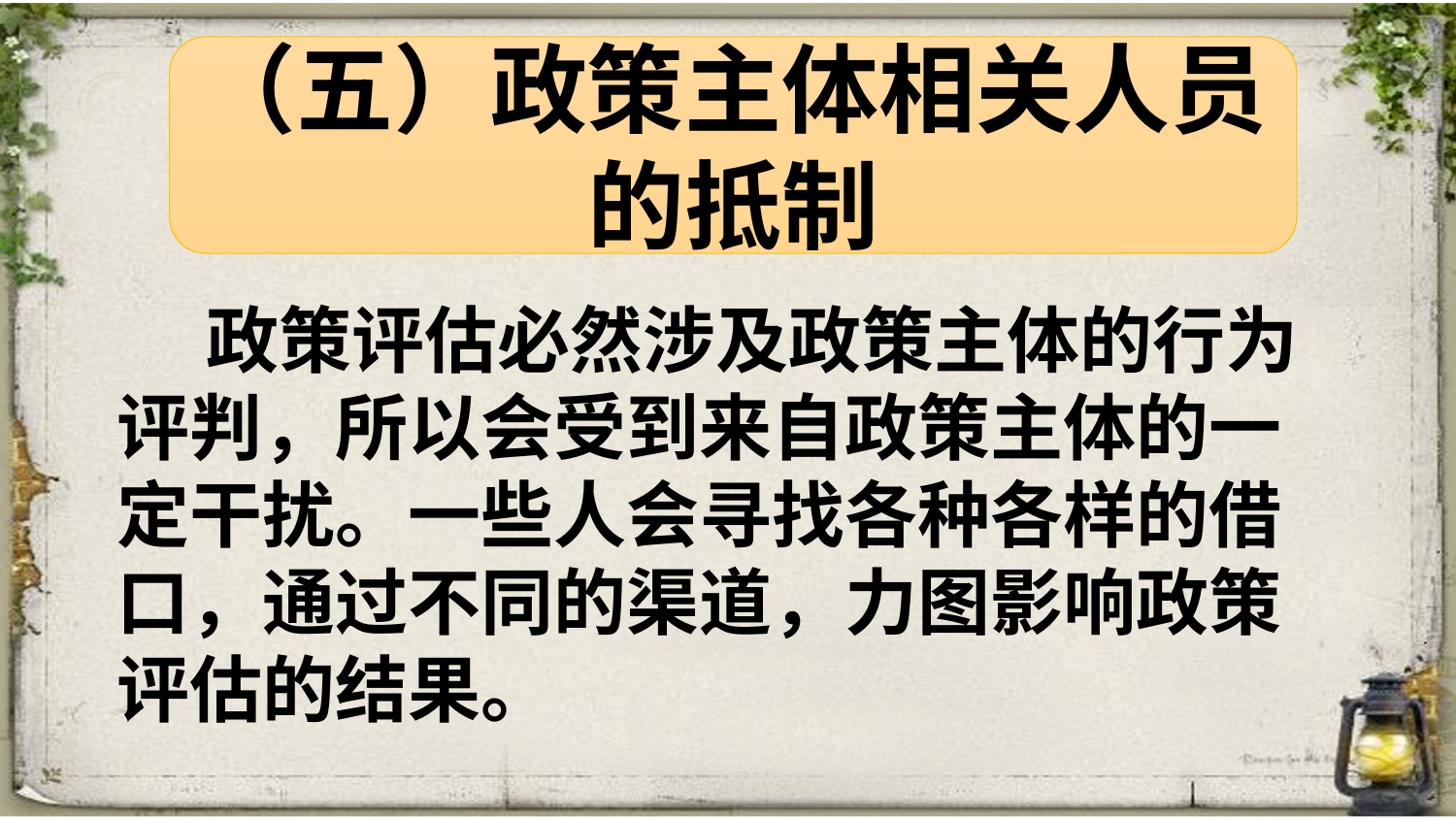

（五）政策主体相关人员
的抵制
     政策评估必然涉及政策主体的行为评判，所以会受到来自政策主体的一定干扰。一些人会寻找各种各样的借口，通过不同的渠道，力图影响政策评估的结果。